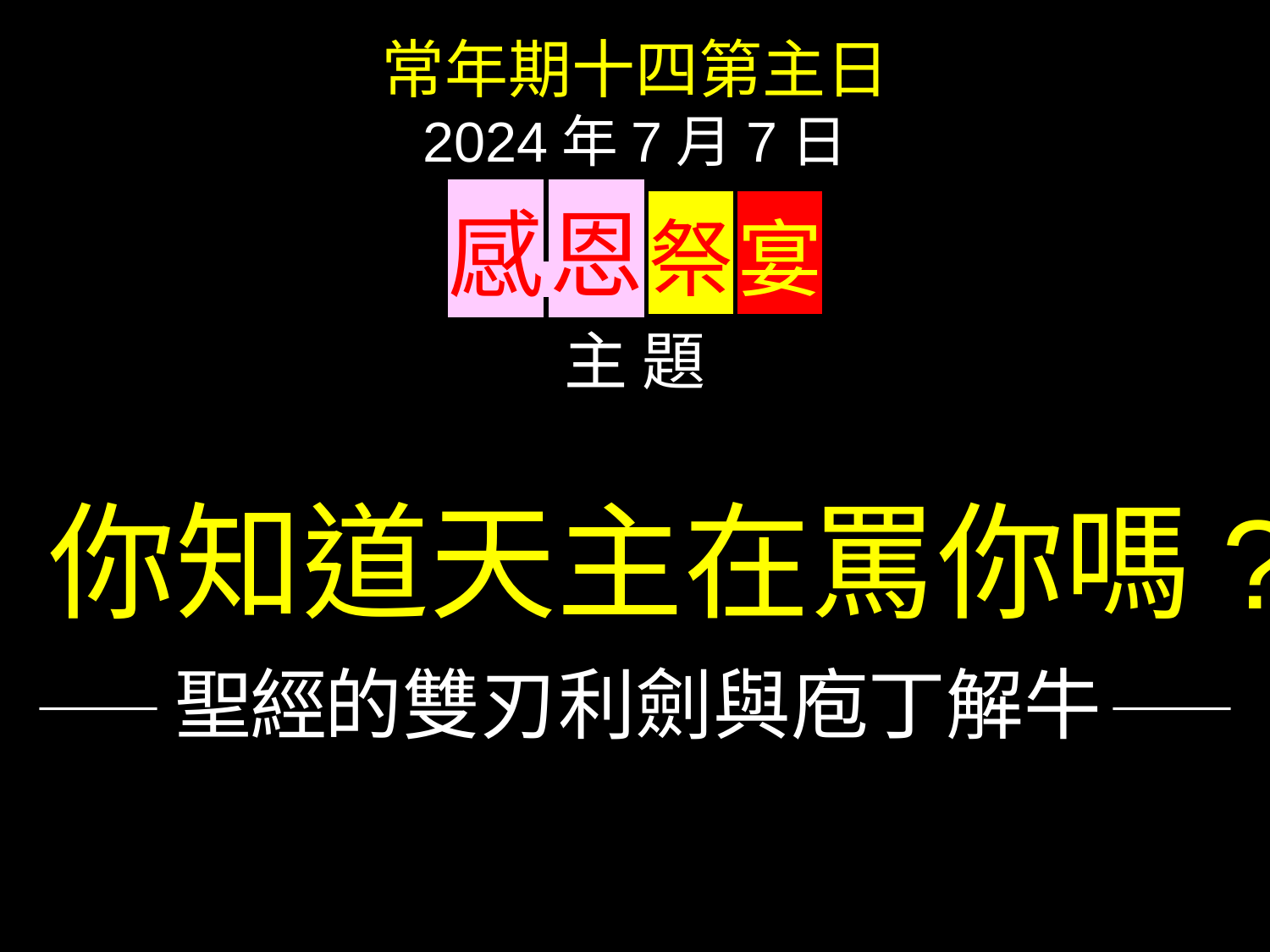

常年期十四第主日
2024年7月7日
感 恩 祭 宴

主 題

你知道天主在罵你嗎?
—— 聖經的雙刃利劍與庖丁解牛 ——